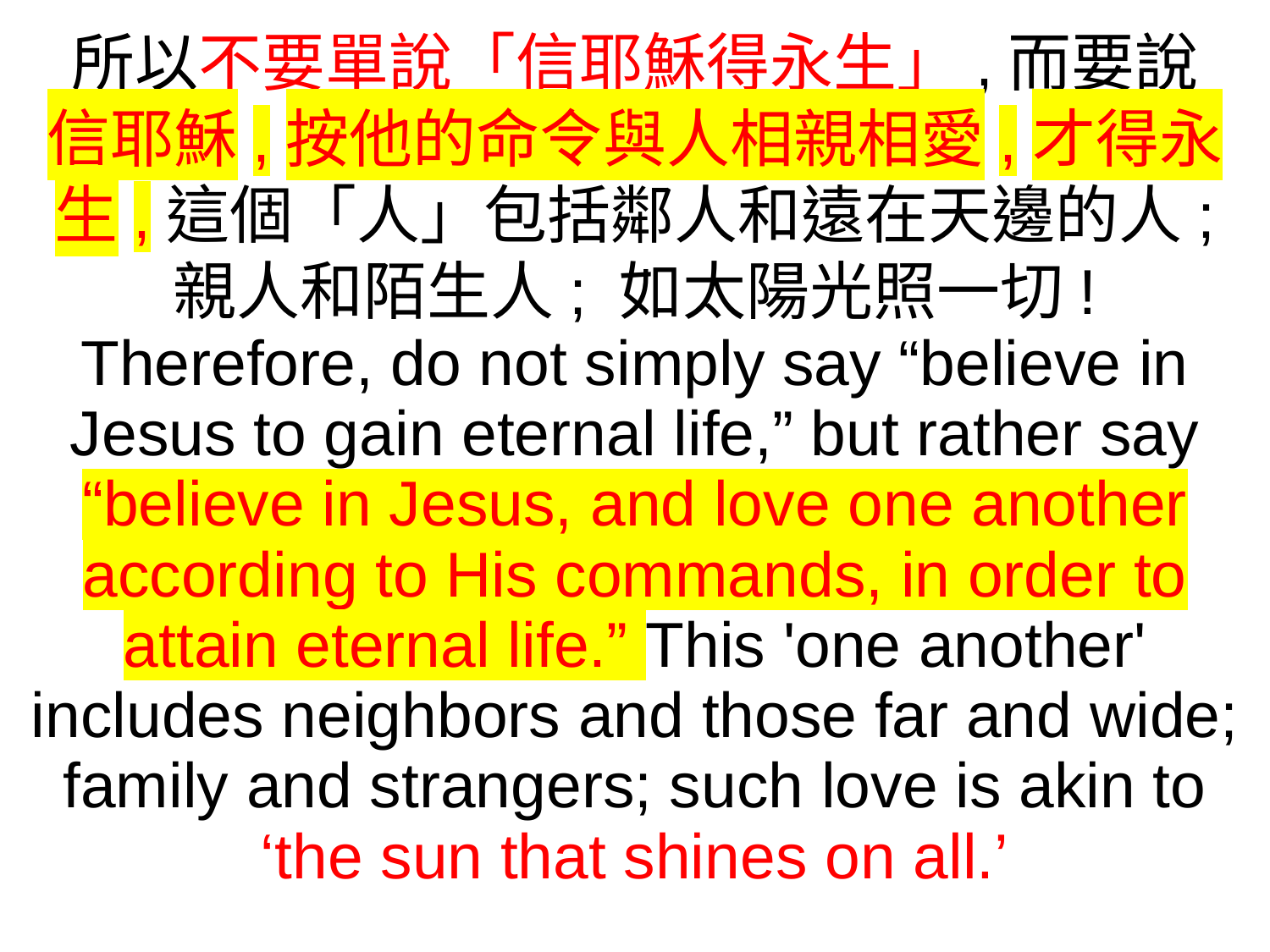

所以不要單說「信耶穌得永生」,而要說
信耶穌,按他的命令與人相親相愛,才得永生,這個「人」包括鄰人和遠在天邊的人;
親人和陌生人; 如太陽光照一切!
Therefore, do not simply say “believe in Jesus to gain eternal life,” but rather say “believe in Jesus, and love one another according to His commands, in order to attain eternal life.” This 'one another' includes neighbors and those far and wide; family and strangers; such love is akin to ‘the sun that shines on all.’